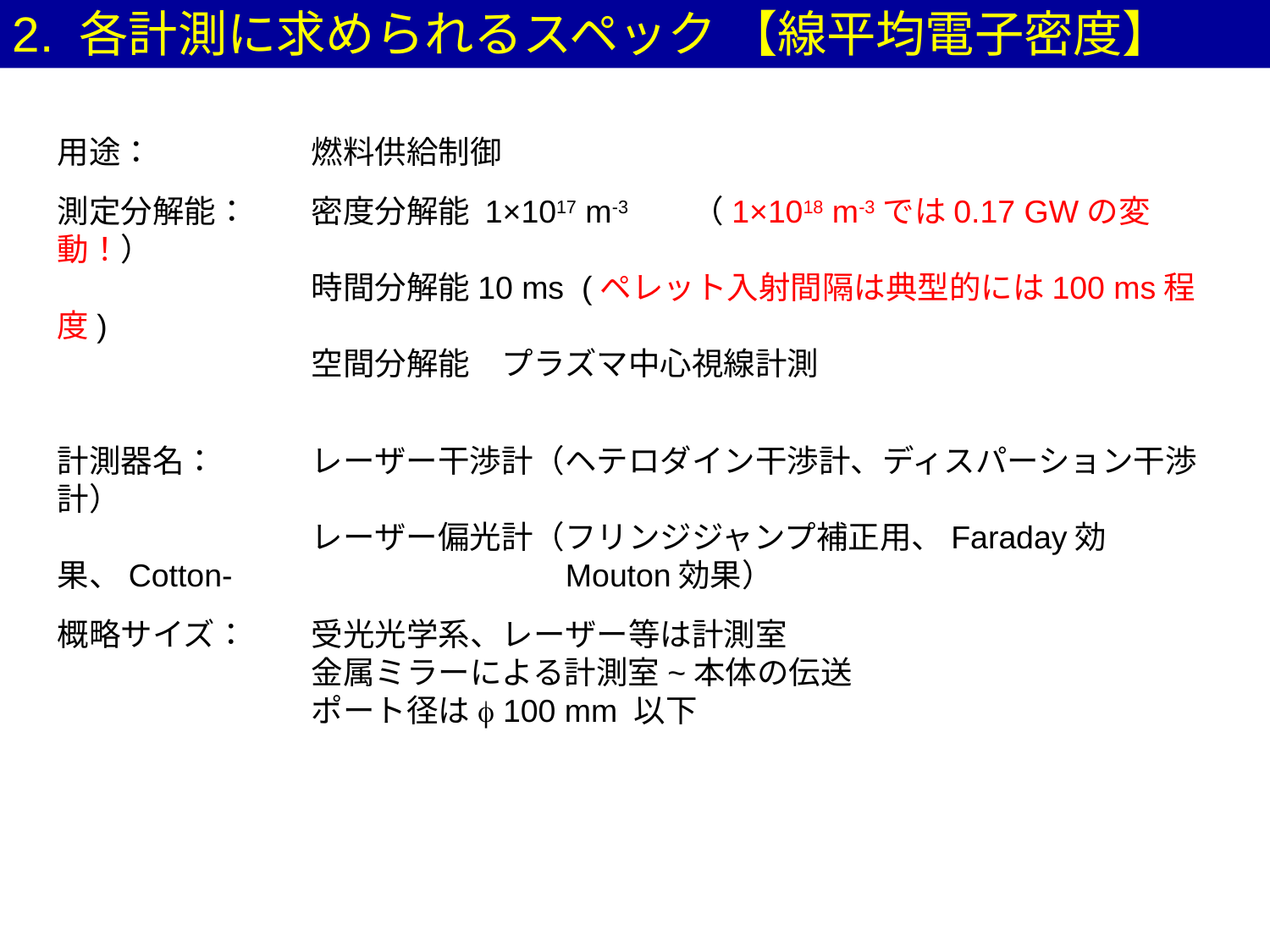

2. 各計測に求められるスペック 【線平均電子密度】
用途：		燃料供給制御
測定分解能：	密度分解能 1×1017 m-3	（1×1018 m-3では0.17 GWの変動！）
		時間分解能10 ms  (ペレット入射間隔は典型的には100 ms程度)
		空間分解能　プラズマ中心視線計測

計測器名：	レーザー干渉計（ヘテロダイン干渉計、ディスパーション干渉計）
		レーザー偏光計（フリンジジャンプ補正用、Faraday効果、Cotton-			Mouton効果）
概略サイズ：	受光光学系、レーザー等は計測室
		金属ミラーによる計測室~本体の伝送
		ポート径はφ 100 mm 以下